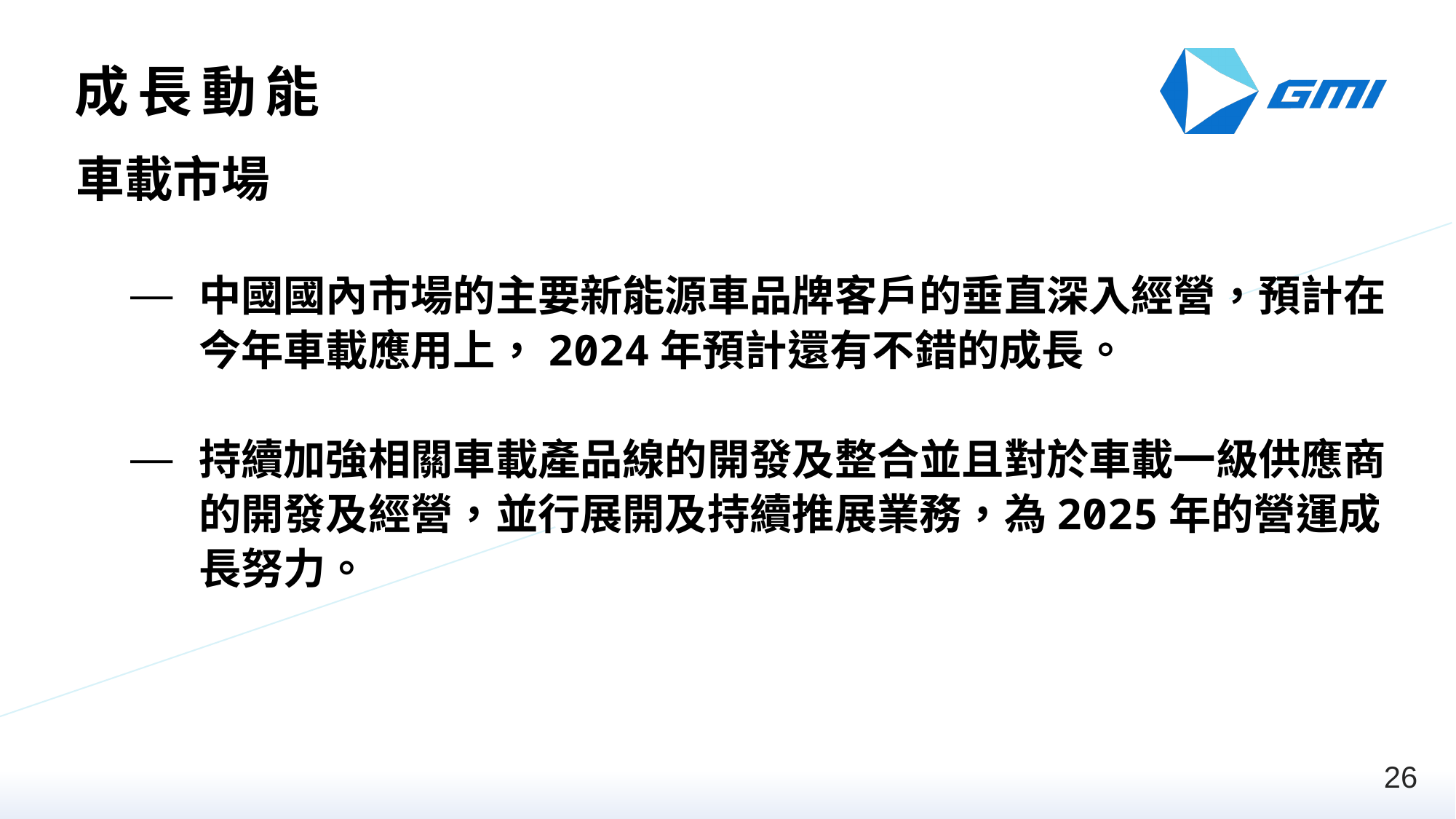

成長動能
車載市場

中國國內市場的主要新能源車品牌客戶的垂直深入經營，預計在今年車載應用上，2024年預計還有不錯的成長。

持續加強相關車載產品線的開發及整合並且對於車載一級供應商的開發及經營，並行展開及持續推展業務，為2025年的營運成長努力。
26